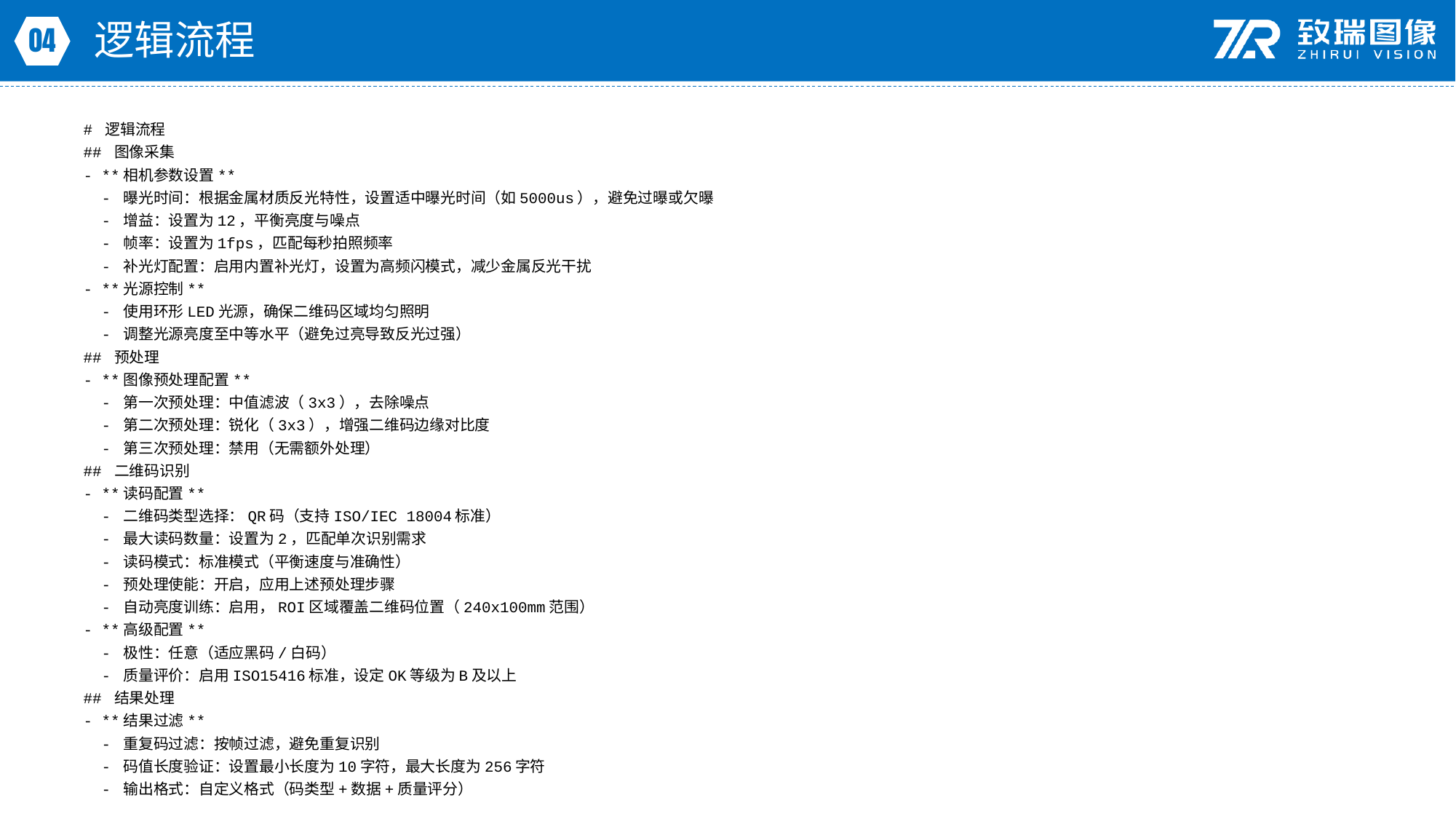

逻辑流程
04

# 逻辑流程
## 图像采集
- **相机参数设置**
  - 曝光时间：根据金属材质反光特性，设置适中曝光时间（如5000us），避免过曝或欠曝
  - 增益：设置为12，平衡亮度与噪点
  - 帧率：设置为1fps，匹配每秒拍照频率
  - 补光灯配置：启用内置补光灯，设置为高频闪模式，减少金属反光干扰
- **光源控制**
  - 使用环形LED光源，确保二维码区域均匀照明
  - 调整光源亮度至中等水平（避免过亮导致反光过强）
## 预处理
- **图像预处理配置**
  - 第一次预处理：中值滤波（3x3），去除噪点
  - 第二次预处理：锐化（3x3），增强二维码边缘对比度
  - 第三次预处理：禁用（无需额外处理）
## 二维码识别
- **读码配置**
  - 二维码类型选择：QR码（支持ISO/IEC 18004标准）
  - 最大读码数量：设置为2，匹配单次识别需求
  - 读码模式：标准模式（平衡速度与准确性）
  - 预处理使能：开启，应用上述预处理步骤
  - 自动亮度训练：启用，ROI区域覆盖二维码位置（240x100mm范围）
- **高级配置**
  - 极性：任意（适应黑码/白码）
  - 质量评价：启用ISO15416标准，设定OK等级为B及以上
## 结果处理
- **结果过滤**
  - 重复码过滤：按帧过滤，避免重复识别
  - 码值长度验证：设置最小长度为10字符，最大长度为256字符
  - 输出格式：自定义格式（码类型+数据+质量评分）